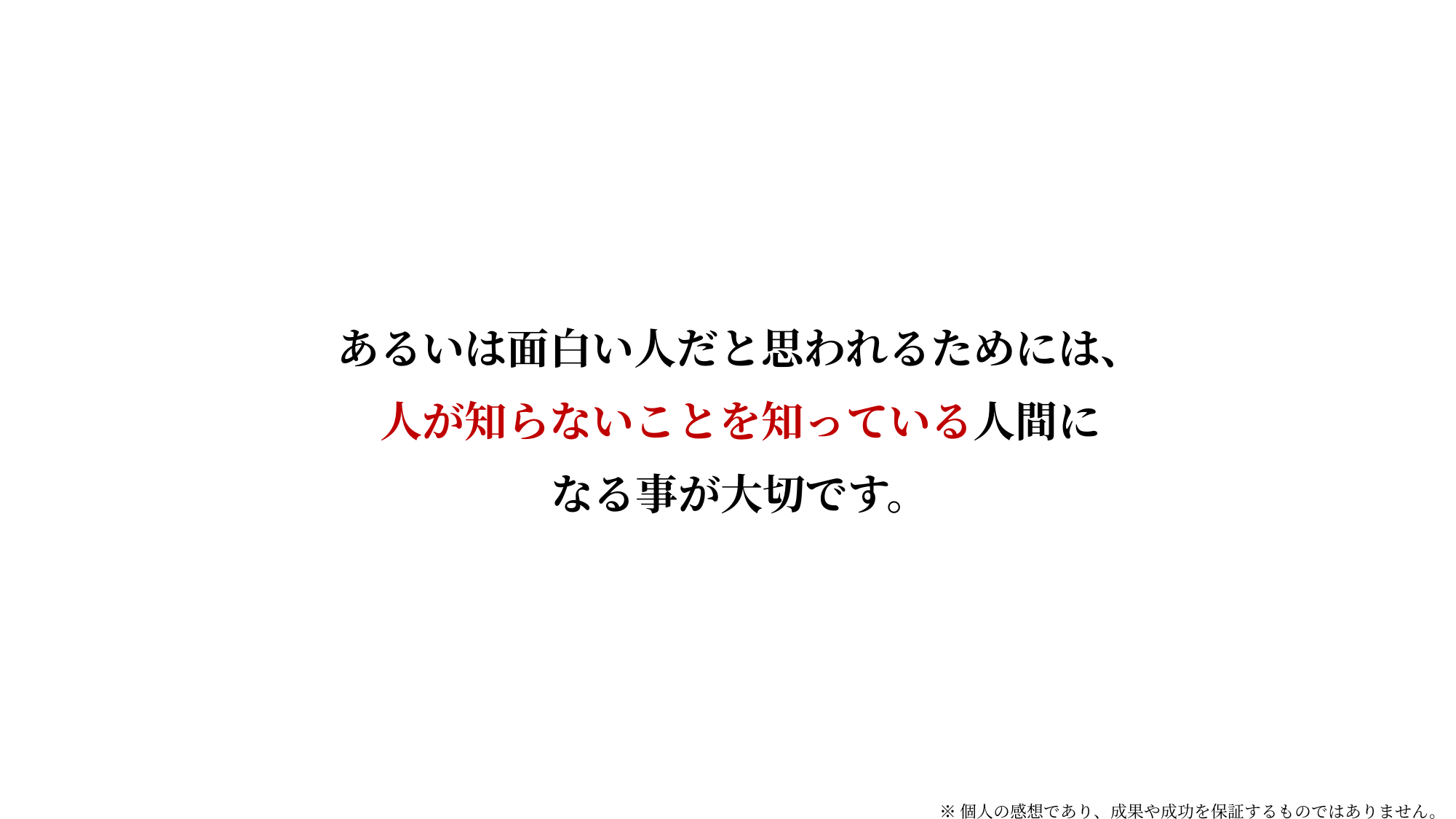

あるいは面白い人だと思われるためには、
人が知らないことを知っている人間に
なる事が大切です。
※個人の感想であり、成果や成功を保証するものではありません。